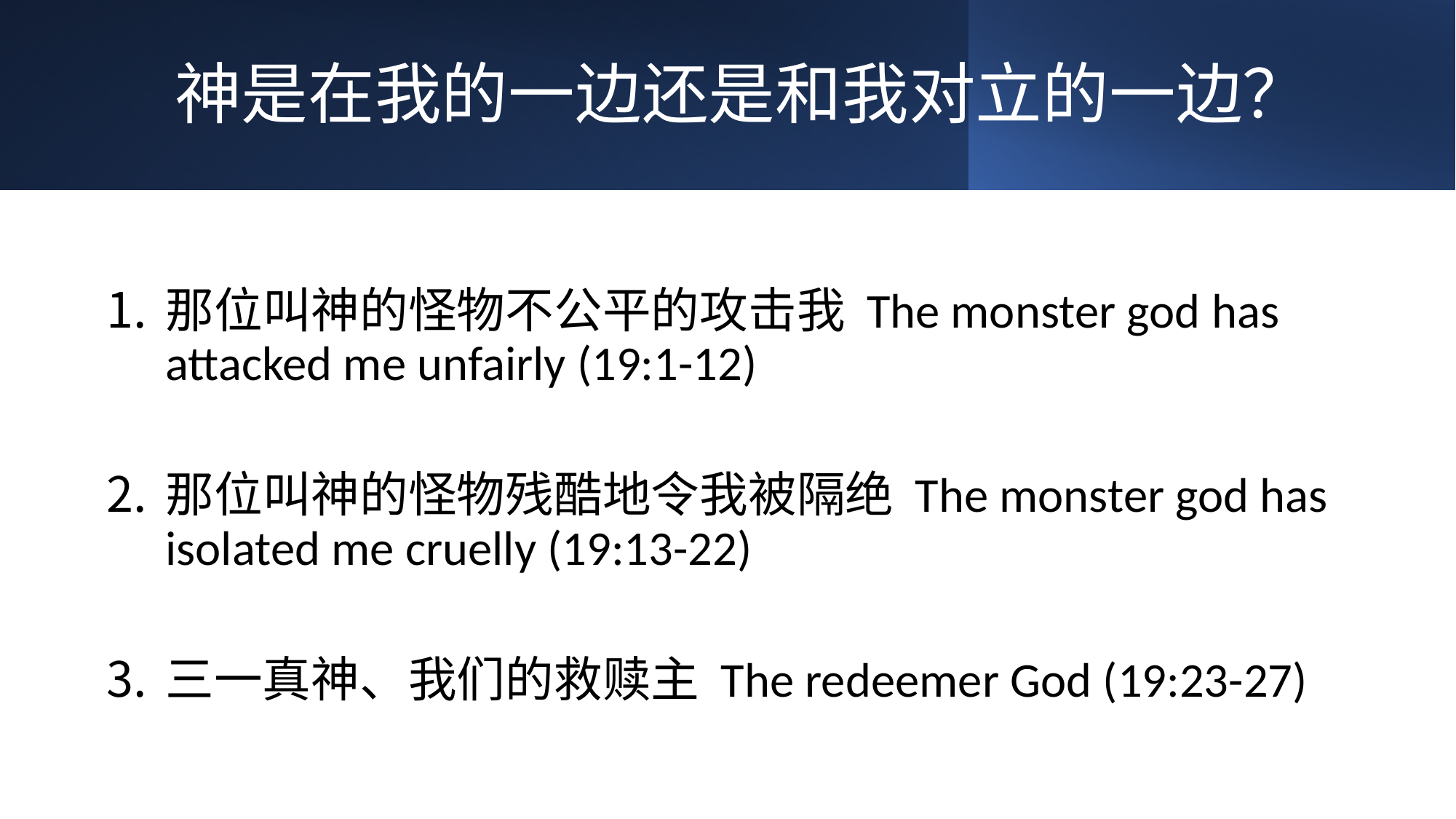

# 神是在我的一边还是和我对立的一边？
那位叫神的怪物不公平的攻击我 The monster god has attacked me unfairly (19:1-12)

那位叫神的怪物残酷地令我被隔绝 The monster god has isolated me cruelly (19:13-22)

三一真神、我们的救赎主 The redeemer God (19:23-27)